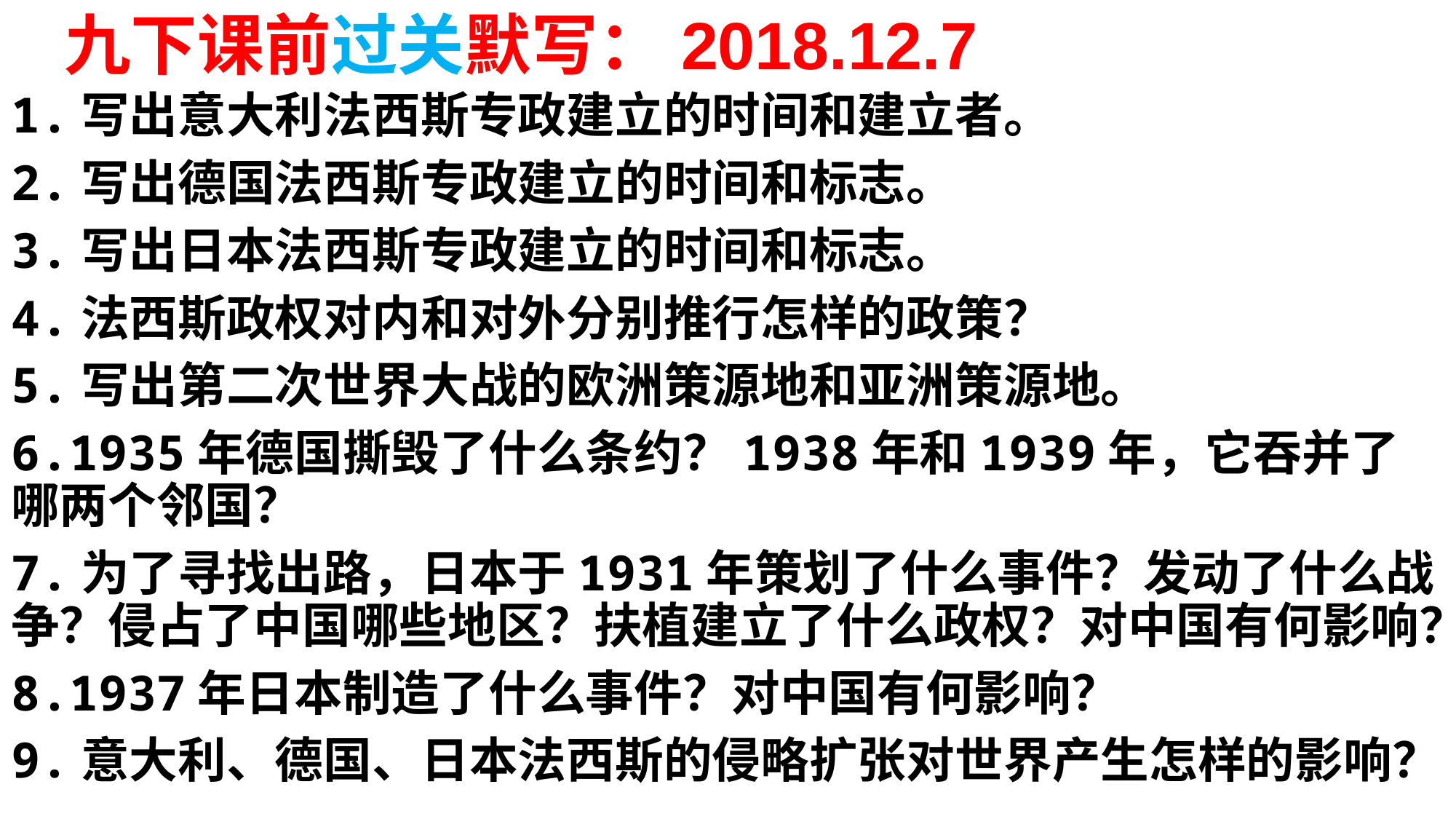

# 九下课前过关默写：2018.12.7
1.写出意大利法西斯专政建立的时间和建立者。
2.写出德国法西斯专政建立的时间和标志。
3.写出日本法西斯专政建立的时间和标志。
4.法西斯政权对内和对外分别推行怎样的政策？
5.写出第二次世界大战的欧洲策源地和亚洲策源地。
6.1935年德国撕毁了什么条约？1938年和1939年，它吞并了哪两个邻国？
7.为了寻找出路，日本于1931年策划了什么事件？发动了什么战争？侵占了中国哪些地区？扶植建立了什么政权？对中国有何影响？
8.1937年日本制造了什么事件？对中国有何影响？
9.意大利、德国、日本法西斯的侵略扩张对世界产生怎样的影响？